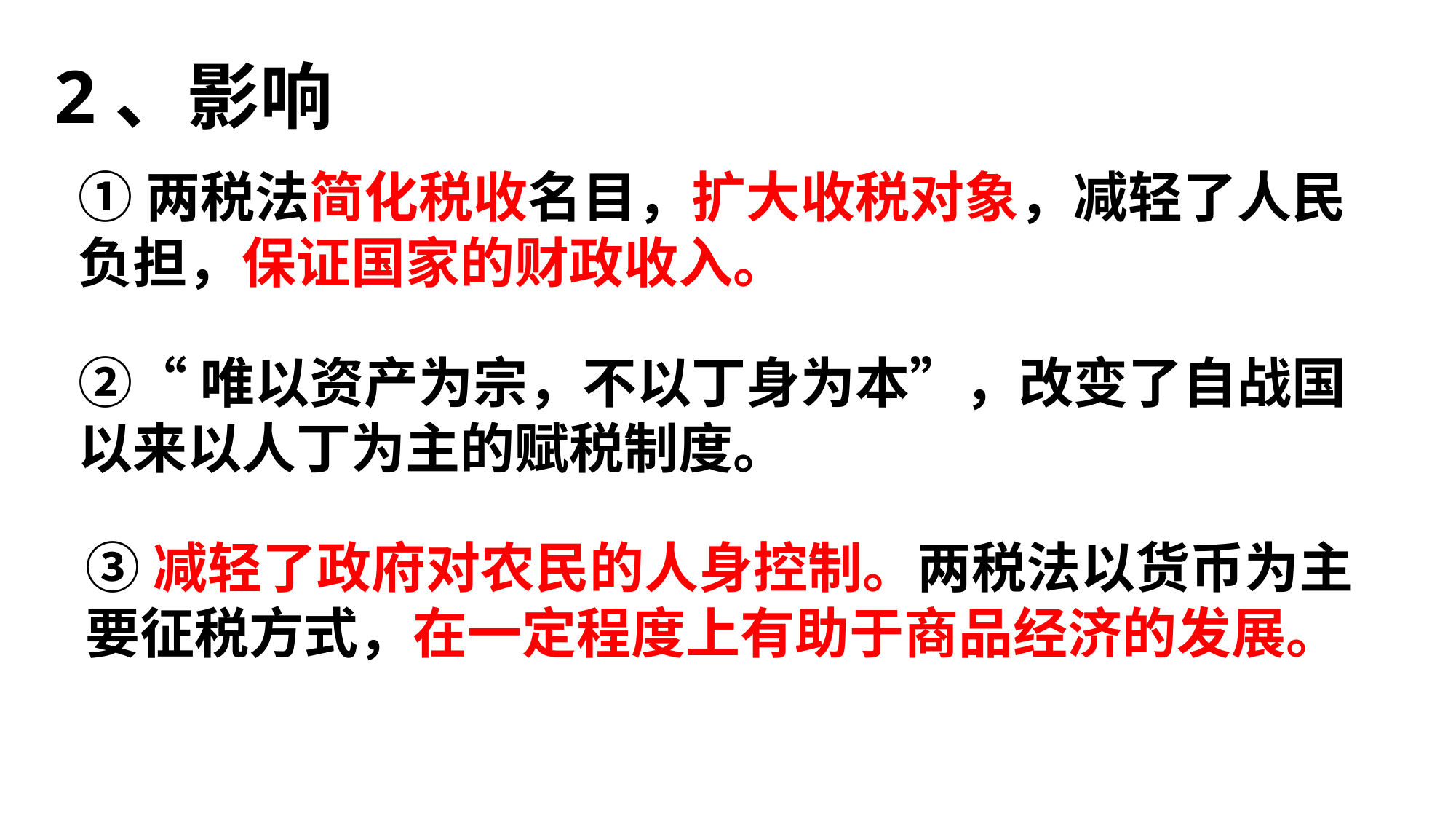

2、影响
①两税法简化税收名目，扩大收税对象，减轻了人民负担，保证国家的财政收入。
②“唯以资产为宗，不以丁身为本”，改变了自战国以来以人丁为主的赋税制度。
③减轻了政府对农民的人身控制。两税法以货币为主要征税方式，在一定程度上有助于商品经济的发展。